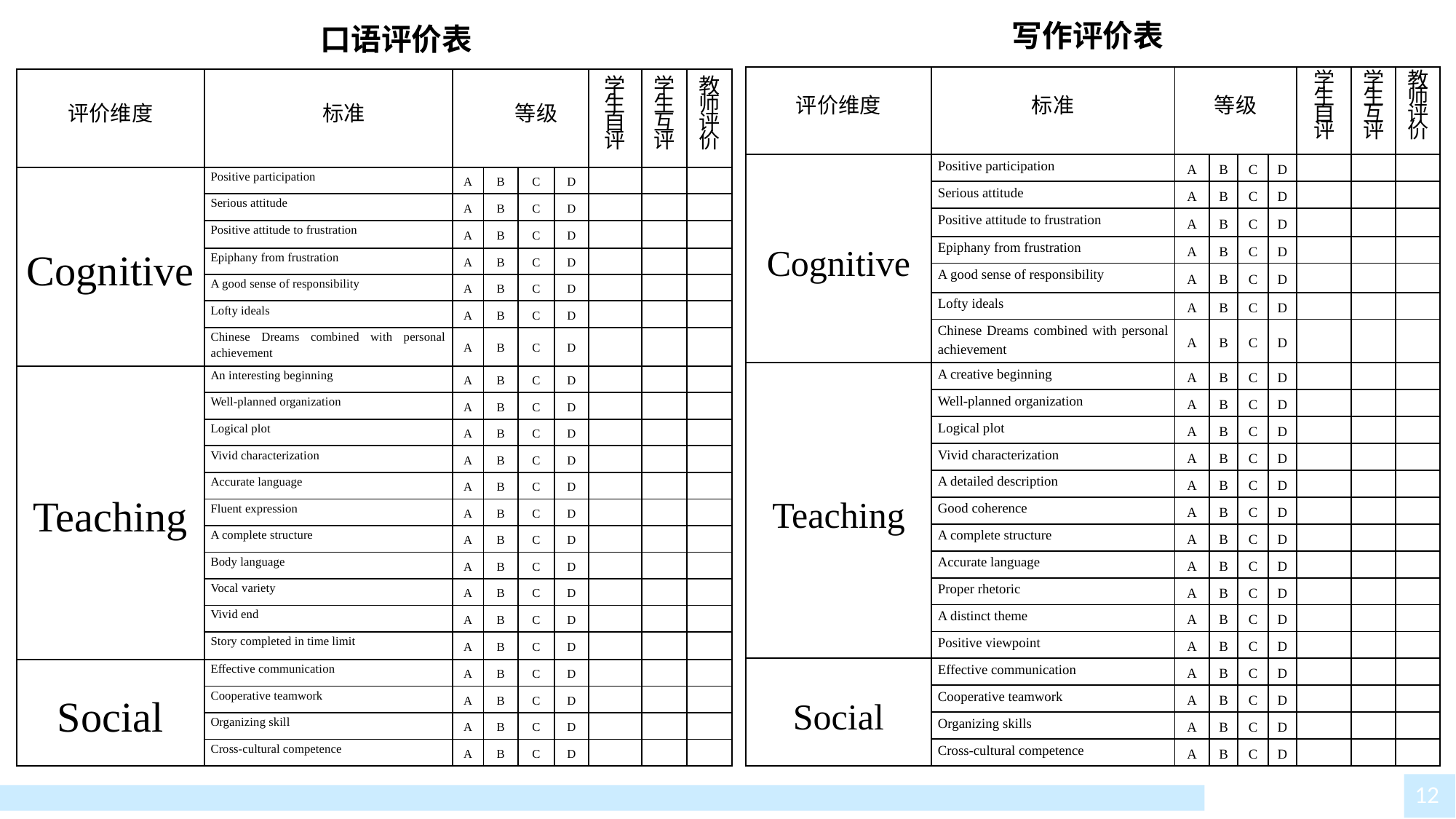

写作评价表
口语评价表
| 评价维度 | 标准 | 等级 |  |  |  | 学生自评 | 学生互评 | 教师评价 |
| --- | --- | --- | --- | --- | --- | --- | --- | --- |
| Cognitive | Positive participation | A | B | C | D |  |  |  |
|  | Serious attitude | A | B | C | D |  |  |  |
|  | Positive attitude to frustration | A | B | C | D |  |  |  |
|  | Epiphany from frustration | A | B | C | D |  |  |  |
|  | A good sense of responsibility | A | B | C | D |  |  |  |
|  | Lofty ideals | A | B | C | D |  |  |  |
|  | Chinese Dreams combined with personal achievement | A | B | C | D |  |  |  |
| Teaching | A creative beginning | A | B | C | D |  |  |  |
|  | Well-planned organization | A | B | C | D |  |  |  |
|  | Logical plot | A | B | C | D |  |  |  |
|  | Vivid characterization | A | B | C | D |  |  |  |
|  | A detailed description | A | B | C | D |  |  |  |
|  | Good coherence | A | B | C | D |  |  |  |
|  | A complete structure | A | B | C | D |  |  |  |
|  | Accurate language | A | B | C | D |  |  |  |
|  | Proper rhetoric | A | B | C | D |  |  |  |
|  | A distinct theme | A | B | C | D |  |  |  |
|  | Positive viewpoint | A | B | C | D |  |  |  |
| Social | Effective communication | A | B | C | D |  |  |  |
|  | Cooperative teamwork | A | B | C | D |  |  |  |
|  | Organizing skills | A | B | C | D |  |  |  |
|  | Cross-cultural competence | A | B | C | D |  |  |  |
| 评价维度 | 标准 | 等级 |  |  |  | 学生 自评 | 学生 互评 | 教师 评价 |
| --- | --- | --- | --- | --- | --- | --- | --- | --- |
| Cognitive | Positive participation | A | B | C | D |  |  |  |
|  | Serious attitude | A | B | C | D |  |  |  |
|  | Positive attitude to frustration | A | B | C | D |  |  |  |
|  | Epiphany from frustration | A | B | C | D |  |  |  |
|  | A good sense of responsibility | A | B | C | D |  |  |  |
|  | Lofty ideals | A | B | C | D |  |  |  |
|  | Chinese Dreams combined with personal achievement | A | B | C | D |  |  |  |
| Teaching | An interesting beginning | A | B | C | D |  |  |  |
|  | Well-planned organization | A | B | C | D |  |  |  |
|  | Logical plot | A | B | C | D |  |  |  |
|  | Vivid characterization | A | B | C | D |  |  |  |
|  | Accurate language | A | B | C | D |  |  |  |
|  | Fluent expression | A | B | C | D |  |  |  |
|  | A complete structure | A | B | C | D |  |  |  |
|  | Body language | A | B | C | D |  |  |  |
|  | Vocal variety | A | B | C | D |  |  |  |
|  | Vivid end | A | B | C | D |  |  |  |
|  | Story completed in time limit | A | B | C | D |  |  |  |
| Social | Effective communication | A | B | C | D |  |  |  |
|  | Cooperative teamwork | A | B | C | D |  |  |  |
|  | Organizing skill | A | B | C | D |  |  |  |
|  | Cross-cultural competence | A | B | C | D |  |  |  |